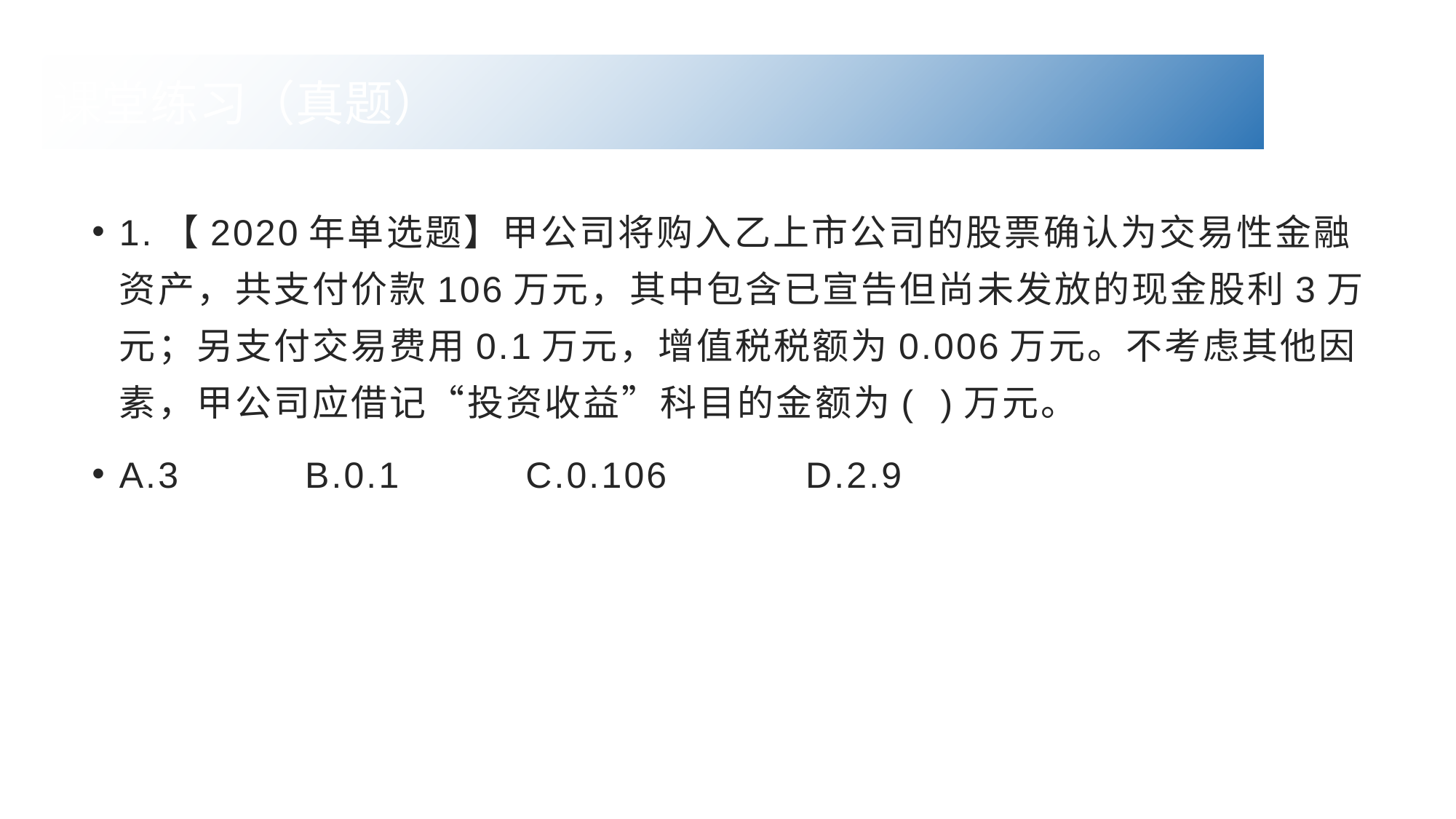

课堂练习（真题）
1.【2020年单选题】甲公司将购入乙上市公司的股票确认为交易性金融资产，共支付价款106万元，其中包含已宣告但尚未发放的现金股利3万元；另支付交易费用0.1万元，增值税税额为0.006万元。不考虑其他因素，甲公司应借记“投资收益”科目的金额为(  )万元。
A.3          B.0.1          C.0.106           D.2.9